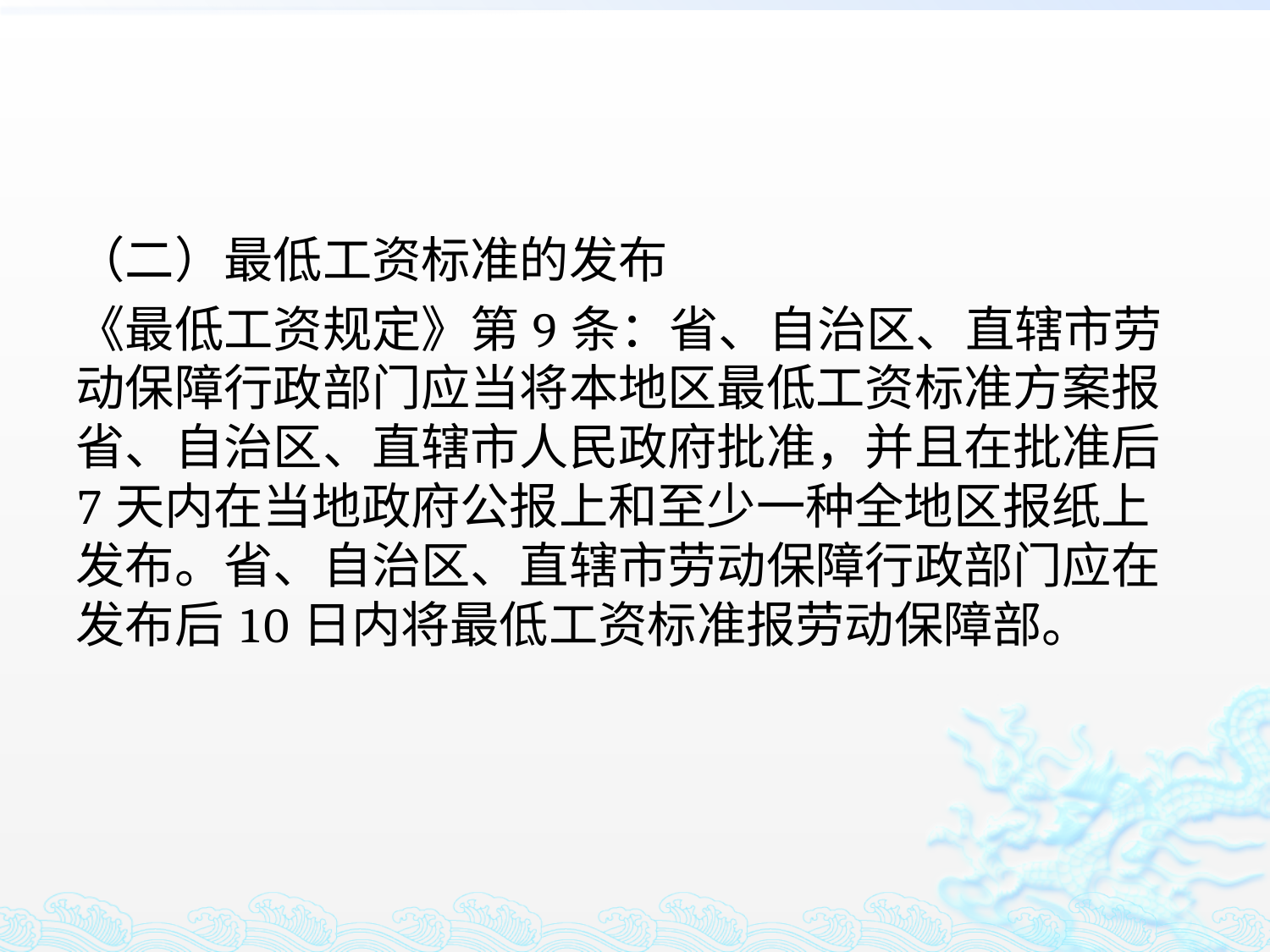

#
（二）最低工资标准的发布
《最低工资规定》第9条：省、自治区、直辖市劳动保障行政部门应当将本地区最低工资标准方案报省、自治区、直辖市人民政府批准，并且在批准后7天内在当地政府公报上和至少一种全地区报纸上发布。省、自治区、直辖市劳动保障行政部门应在发布后10日内将最低工资标准报劳动保障部。